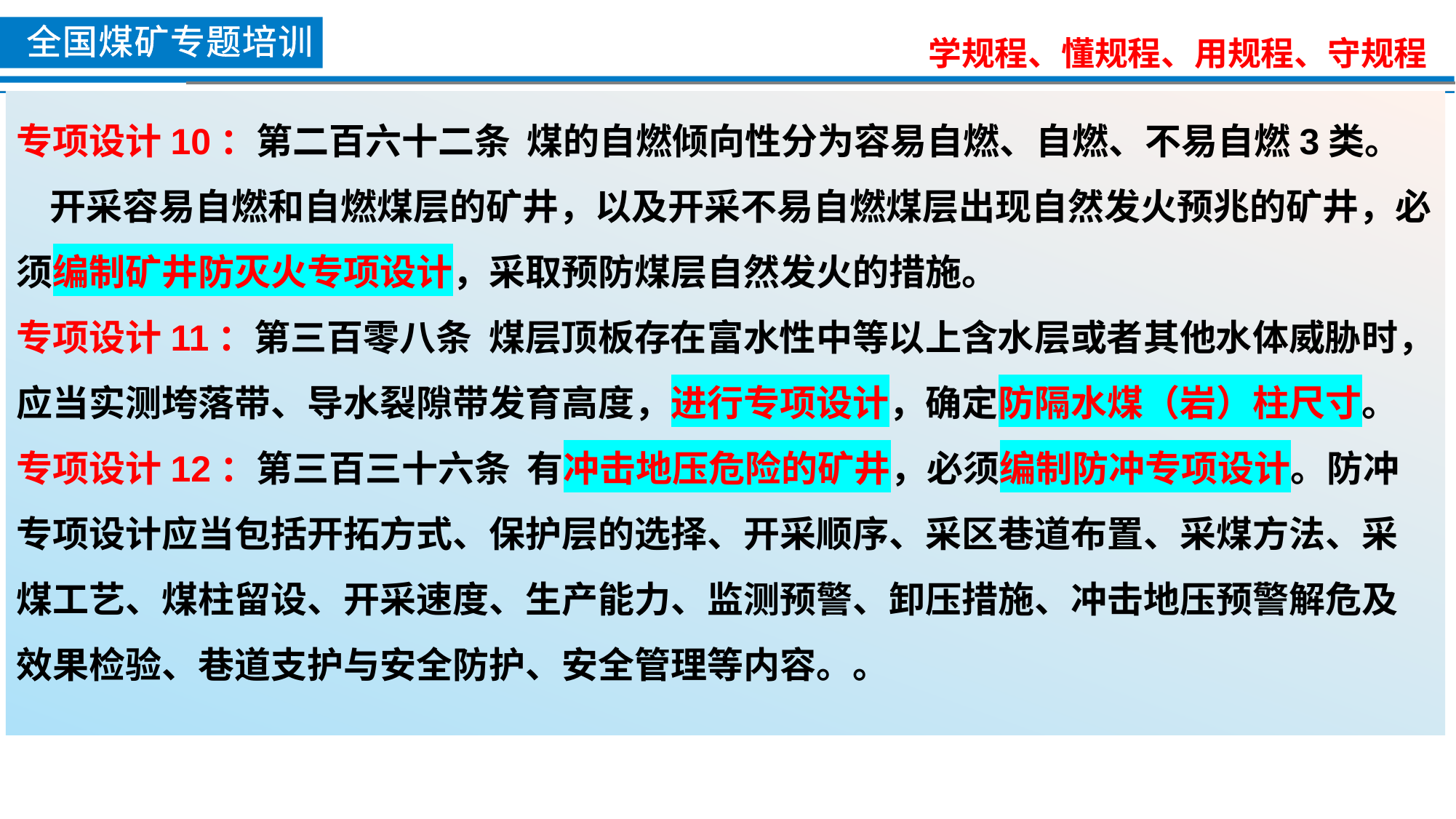

专项设计10：第二百六十二条  煤的自燃倾向性分为容易自燃、自燃、不易自燃3类。
   开采容易自燃和自燃煤层的矿井，以及开采不易自燃煤层出现自然发火预兆的矿井，必须编制矿井防灭火专项设计，采取预防煤层自然发火的措施。
专项设计11：第三百零八条  煤层顶板存在富水性中等以上含水层或者其他水体威胁时，应当实测垮落带、导水裂隙带发育高度，进行专项设计，确定防隔水煤（岩）柱尺寸。
专项设计12：第三百三十六条  有冲击地压危险的矿井，必须编制防冲专项设计。防冲专项设计应当包括开拓方式、保护层的选择、开采顺序、采区巷道布置、采煤方法、采煤工艺、煤柱留设、开采速度、生产能力、监测预警、卸压措施、冲击地压预警解危及效果检验、巷道支护与安全防护、安全管理等内容。。